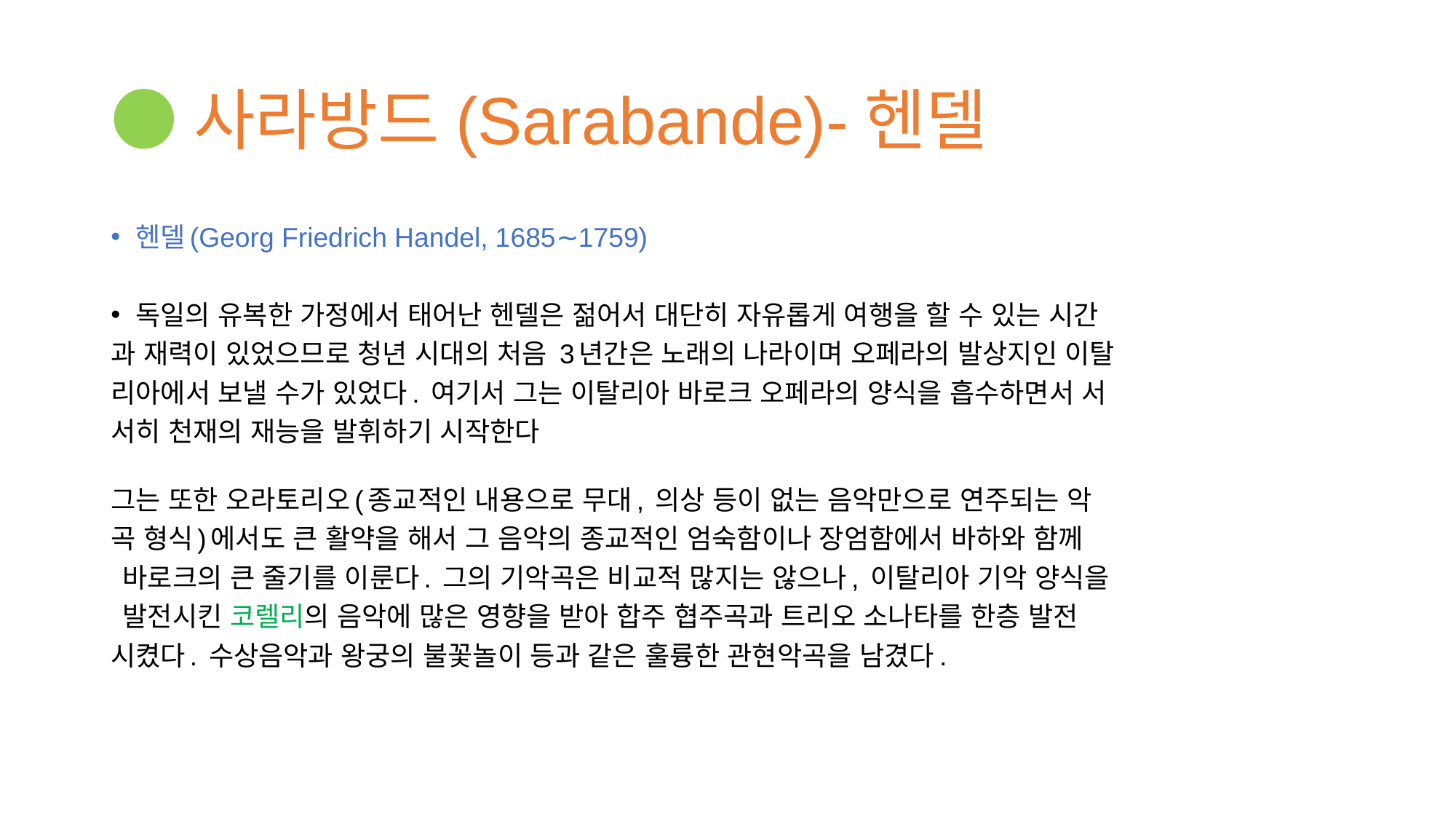

# ●사라방드(Sarabande)-헨델
헨델(Georg Friedrich Handel, 1685∼1759)

독일의 유복한 가정에서 태어난 헨델은 젊어서 대단히 자유롭게 여행을 할 수 있는 시간
과 재력이 있었으므로 청년 시대의 처음 3년간은 노래의 나라이며 오페라의 발상지인 이탈
리아에서 보낼 수가 있었다. 여기서 그는 이탈리아 바로크 오페라의 양식을 흡수하면서 서
서히 천재의 재능을 발휘하기 시작한다
그는 또한 오라토리오(종교적인 내용으로 무대, 의상 등이 없는 음악만으로 연주되는 악
곡 형식)에서도 큰 활약을 해서 그 음악의 종교적인 엄숙함이나 장엄함에서 바하와 함께
 바로크의 큰 줄기를 이룬다. 그의 기악곡은 비교적 많지는 않으나, 이탈리아 기악 양식을
 발전시킨 코렐리의 음악에 많은 영향을 받아 합주 협주곡과 트리오 소나타를 한층 발전
시켰다. 수상음악과 왕궁의 불꽃놀이 등과 같은 훌륭한 관현악곡을 남겼다.